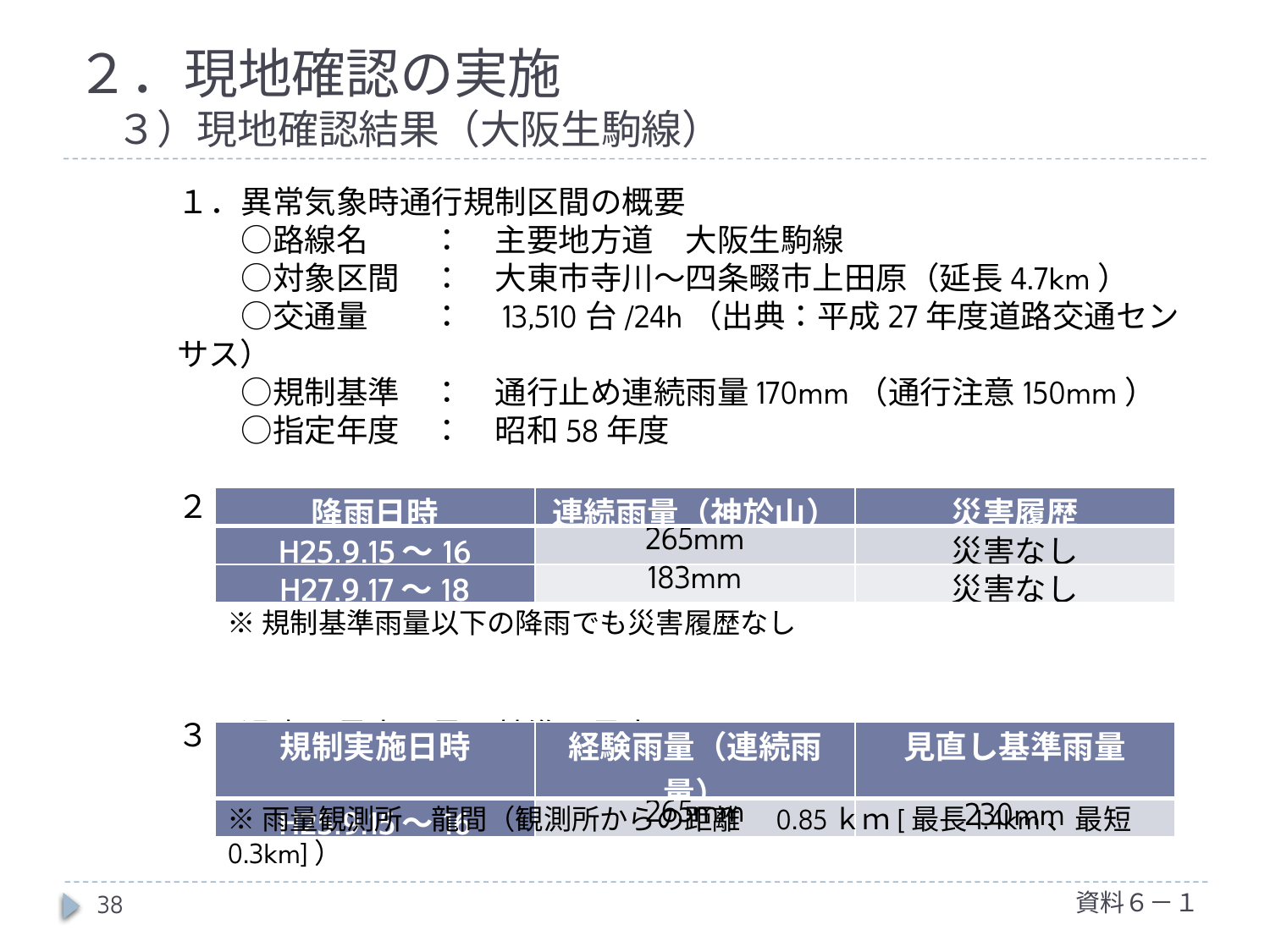

# ２．現地確認の実施 　３）現地確認結果（大阪生駒線）
１．異常気象時通行規制区間の概要
　　○路線名	：　主要地方道　大阪生駒線
　　○対象区間	：　大東市寺川～四条畷市上田原（延長4.7km）
　　○交通量	：　13,510台/24h（出典：平成27年度道路交通センサス）
　　○規制基準	：　通行止め連続雨量170mm（通行注意150mm）
　　○指定年度	：　昭和58年度

２．過去の雨量履歴及び災害履歴

３．過去の最大雨量と基準の見直し

| 降雨日時 | 連続雨量（神於山） | 災害履歴 |
| --- | --- | --- |
| H25.9.15～16 | 265mm | 災害なし |
| H27.9.17～18 | 183mm | 災害なし |
※規制基準雨量以下の降雨でも災害履歴なし
| 規制実施日時 | 経験雨量（連続雨量） | 見直し基準雨量 |
| --- | --- | --- |
| H25.9.15～16 | 265mm | 230mm |
※雨量観測所　龍間（観測所からの距離　0.85ｋｍ[最長1.4km、最短0.3km]）
資料６－１
38